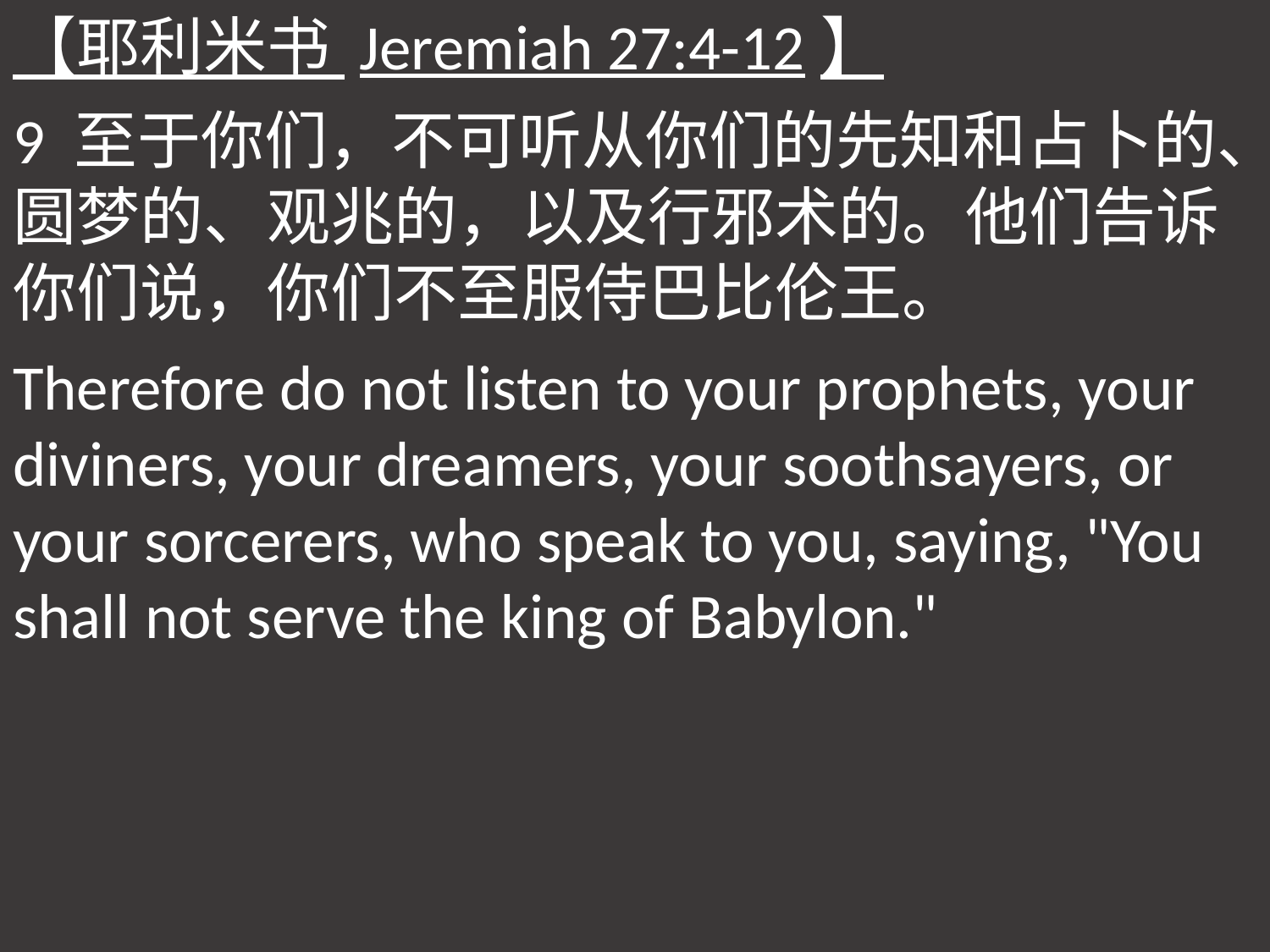

【耶利米书 Jeremiah 27:4-12】
9 至于你们，不可听从你们的先知和占卜的、圆梦的、观兆的，以及行邪术的。他们告诉你们说，你们不至服侍巴比伦王。
Therefore do not listen to your prophets, your diviners, your dreamers, your soothsayers, or your sorcerers, who speak to you, saying, "You shall not serve the king of Babylon."